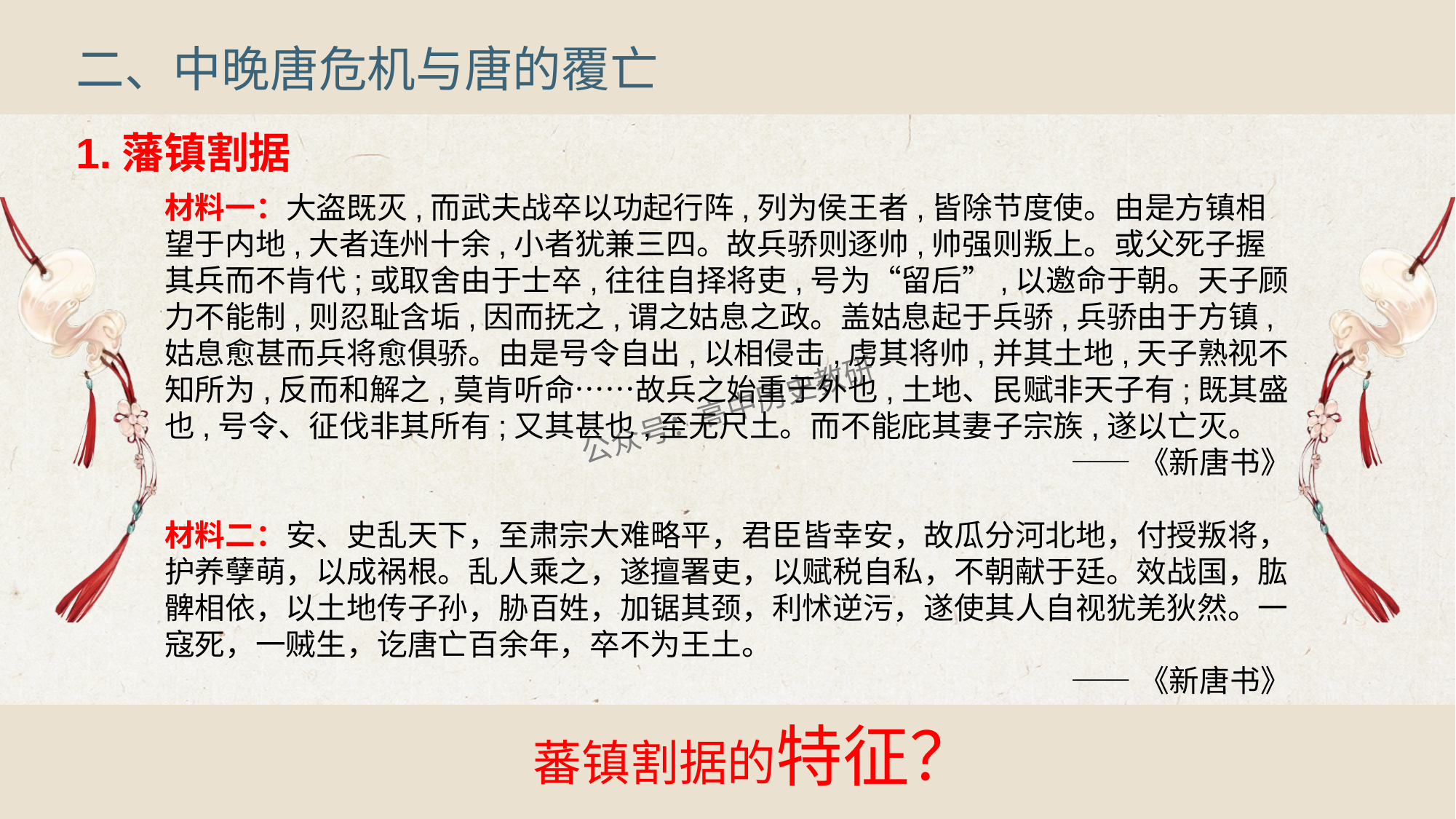

二、中晚唐危机与唐的覆亡
1.藩镇割据
材料一：大盗既灭,而武夫战卒以功起行阵,列为侯王者,皆除节度使。由是方镇相望于内地,大者连州十余,小者犹兼三四。故兵骄则逐帅,帅强则叛上。或父死子握其兵而不肯代;或取舍由于士卒,往往自择将吏,号为“留后”,以邀命于朝。天子顾力不能制,则忍耻含垢,因而抚之,谓之姑息之政。盖姑息起于兵骄,兵骄由于方镇,姑息愈甚而兵将愈俱骄。由是号令自出,以相侵击,虏其将帅,并其土地,天子熟视不知所为,反而和解之,莫肯听命……故兵之始重于外也,土地、民赋非天子有;既其盛也,号令、征伐非其所有;又其甚也,至无尺土。而不能庇其妻子宗族,遂以亡灭。
——《新唐书》

材料二：安、史乱天下，至肃宗大难略平，君臣皆幸安，故瓜分河北地，付授叛将，护养孽萌，以成祸根。乱人乘之，遂擅署吏，以赋税自私，不朝献于廷。效战国，肱髀相依，以土地传子孙，胁百姓，加锯其颈，利怵逆污，遂使其人自视犹羌狄然。一寇死，一贼生，讫唐亡百余年，卒不为王土。
——《新唐书》
蕃镇割据的特征？